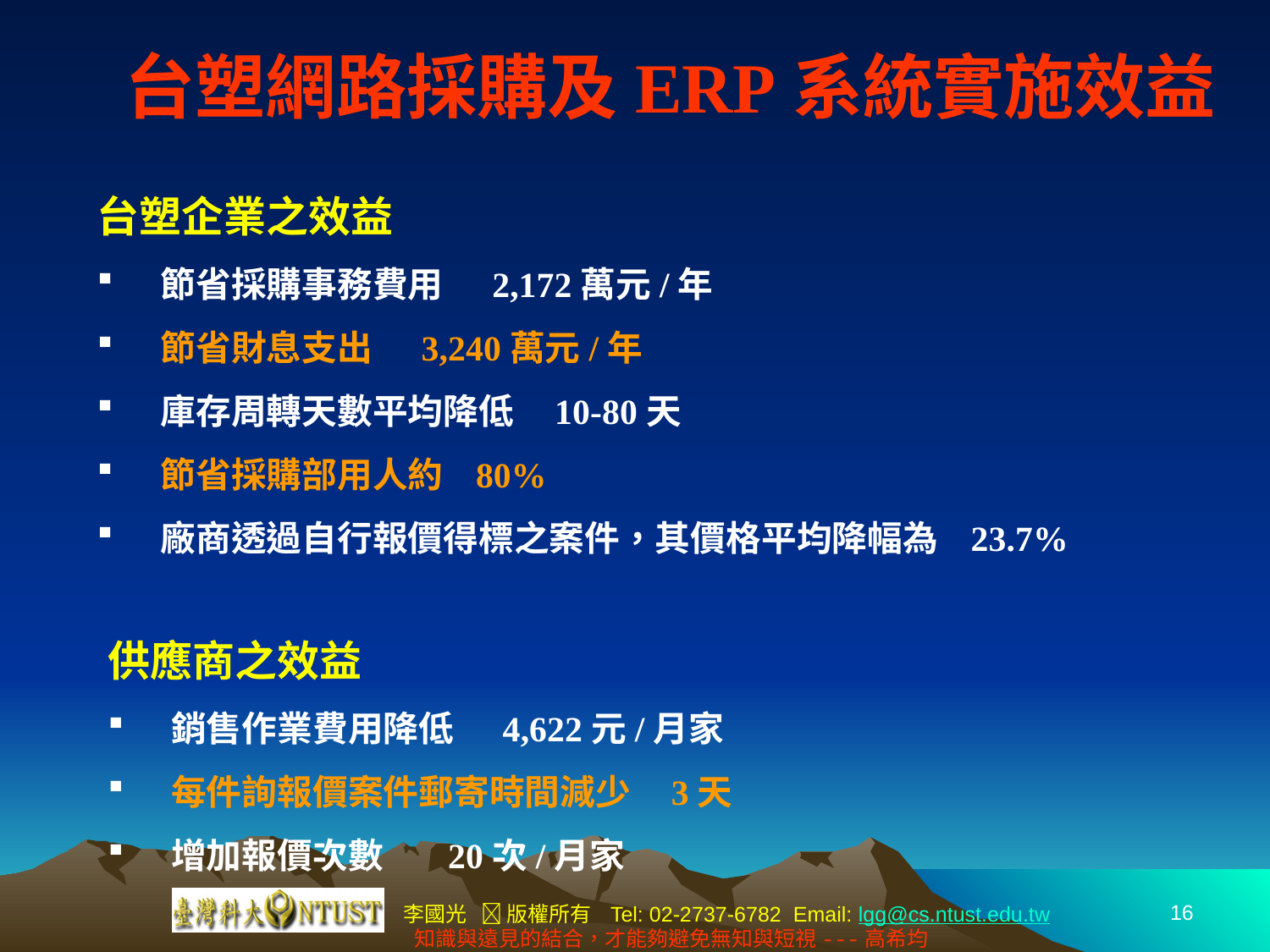

台塑網路採購及ERP系統實施效益
台塑企業之效益
節省採購事務費用     2,172萬元/年
節省財息支出     3,240萬元/年
庫存周轉天數平均降低    10-80天
節省採購部用人約   80%
廠商透過自行報價得標之案件，其價格平均降幅為   23.7%

供應商之效益
銷售作業費用降低     4,622元/月家
每件詢報價案件郵寄時間減少    3天
增加報價次數       20次/月家
16